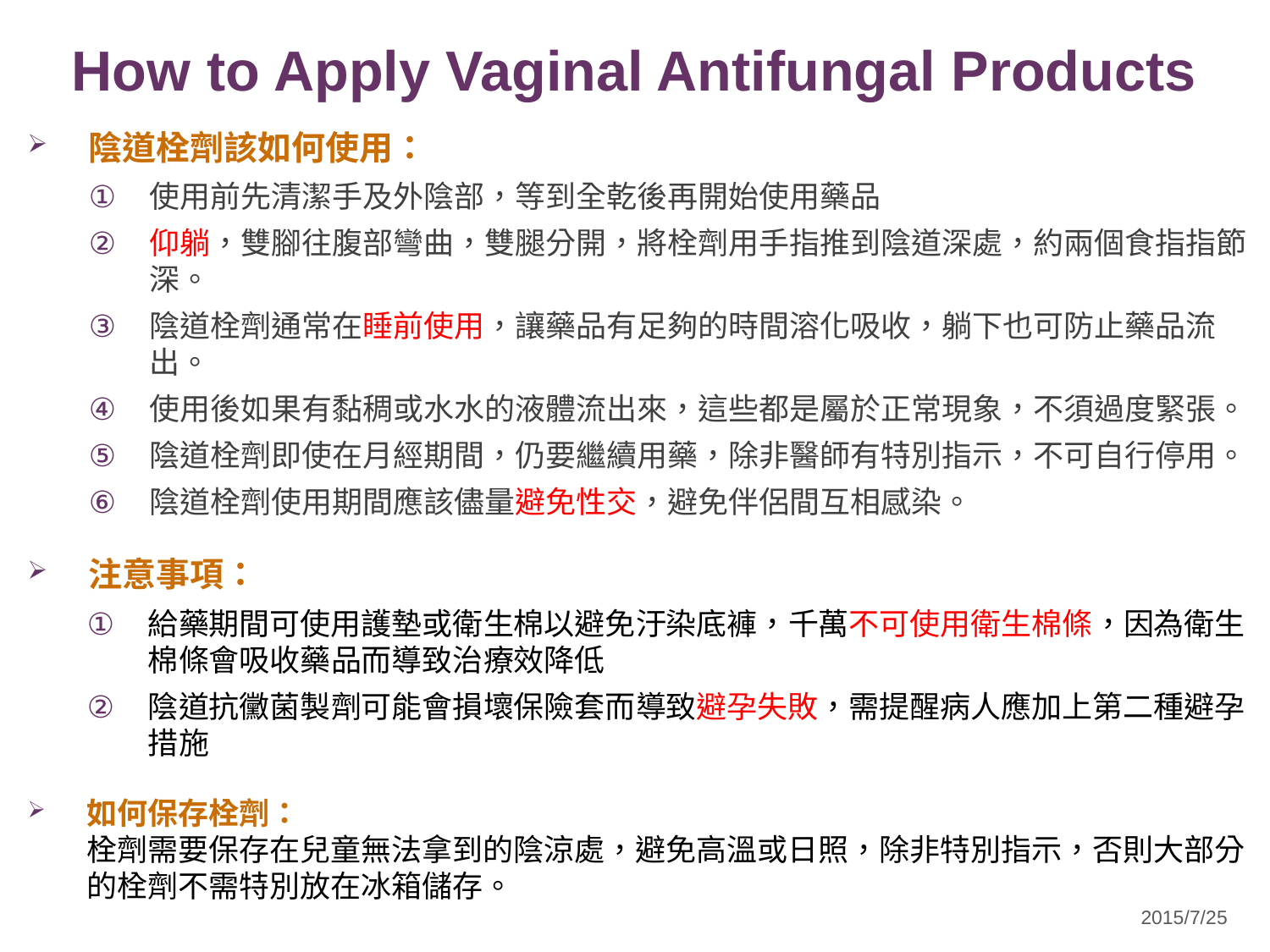

# How to Apply Vaginal Antifungal Products
36
陰道栓劑該如何使用：
使用前先清潔手及外陰部，等到全乾後再開始使用藥品
仰躺，雙腳往腹部彎曲，雙腿分開，將栓劑用手指推到陰道深處，約兩個食指指節深。
陰道栓劑通常在睡前使用，讓藥品有足夠的時間溶化吸收，躺下也可防止藥品流出。
使用後如果有黏稠或水水的液體流出來，這些都是屬於正常現象，不須過度緊張。
陰道栓劑即使在月經期間，仍要繼續用藥，除非醫師有特別指示，不可自行停用。
陰道栓劑使用期間應該儘量避免性交，避免伴侶間互相感染。
注意事項：
給藥期間可使用護墊或衛生棉以避免汙染底褲，千萬不可使用衛生棉條，因為衛生棉條會吸收藥品而導致治療效降低
陰道抗黴菌製劑可能會損壞保險套而導致避孕失敗，需提醒病人應加上第二種避孕措施
如何保存栓劑：
栓劑需要保存在兒童無法拿到的陰涼處，避免高溫或日照，除非特別指示，否則大部分的栓劑不需特別放在冰箱儲存。

2015/7/25